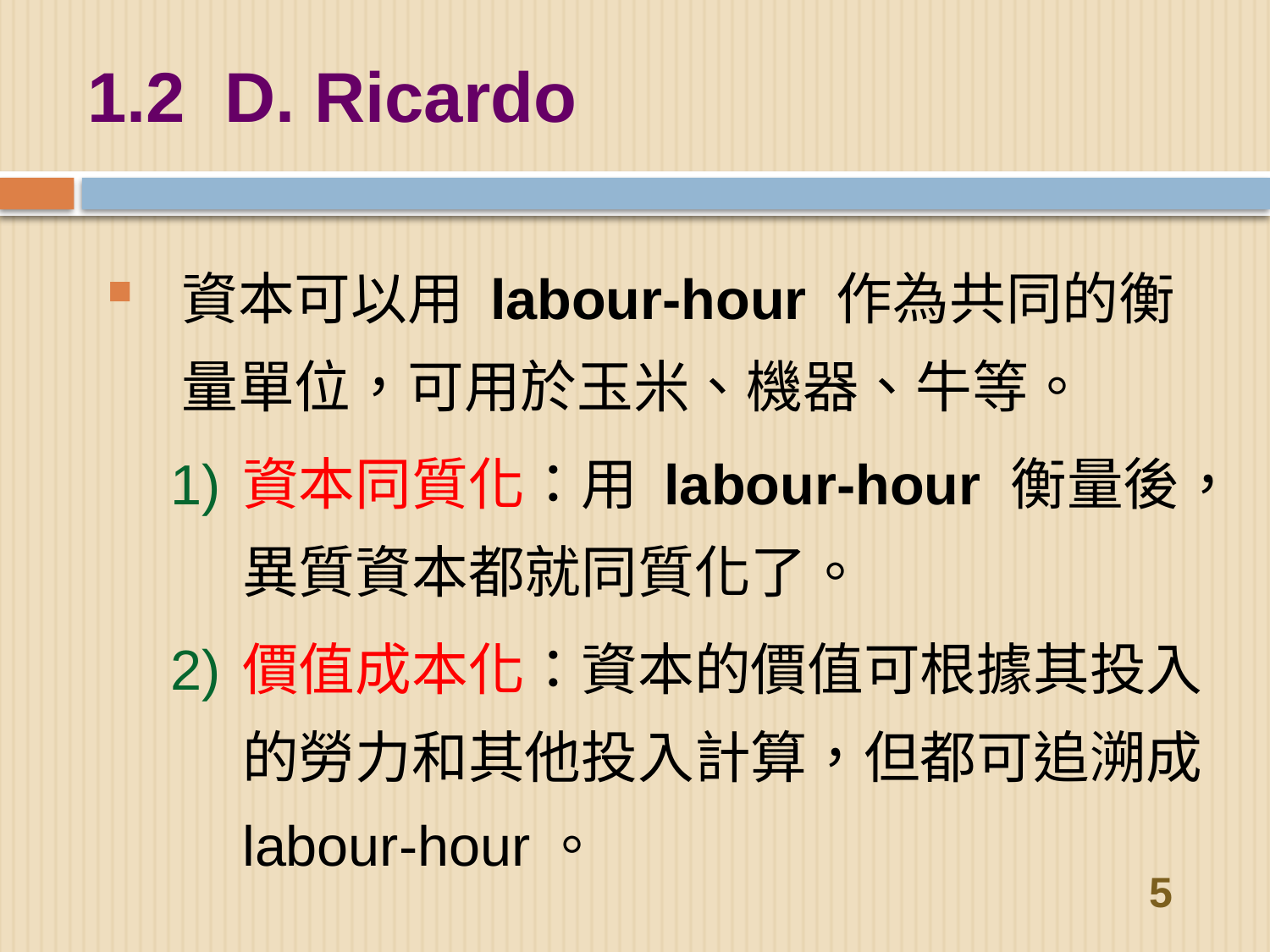

# 1.2  D. Ricardo
資本可以用 labour-hour 作為共同的衡量單位，可用於玉米、機器、牛等。
資本同質化：用 labour-hour 衡量後，異質資本都就同質化了。
價值成本化：資本的價值可根據其投入的勞力和其他投入計算，但都可追溯成labour-hour。
5